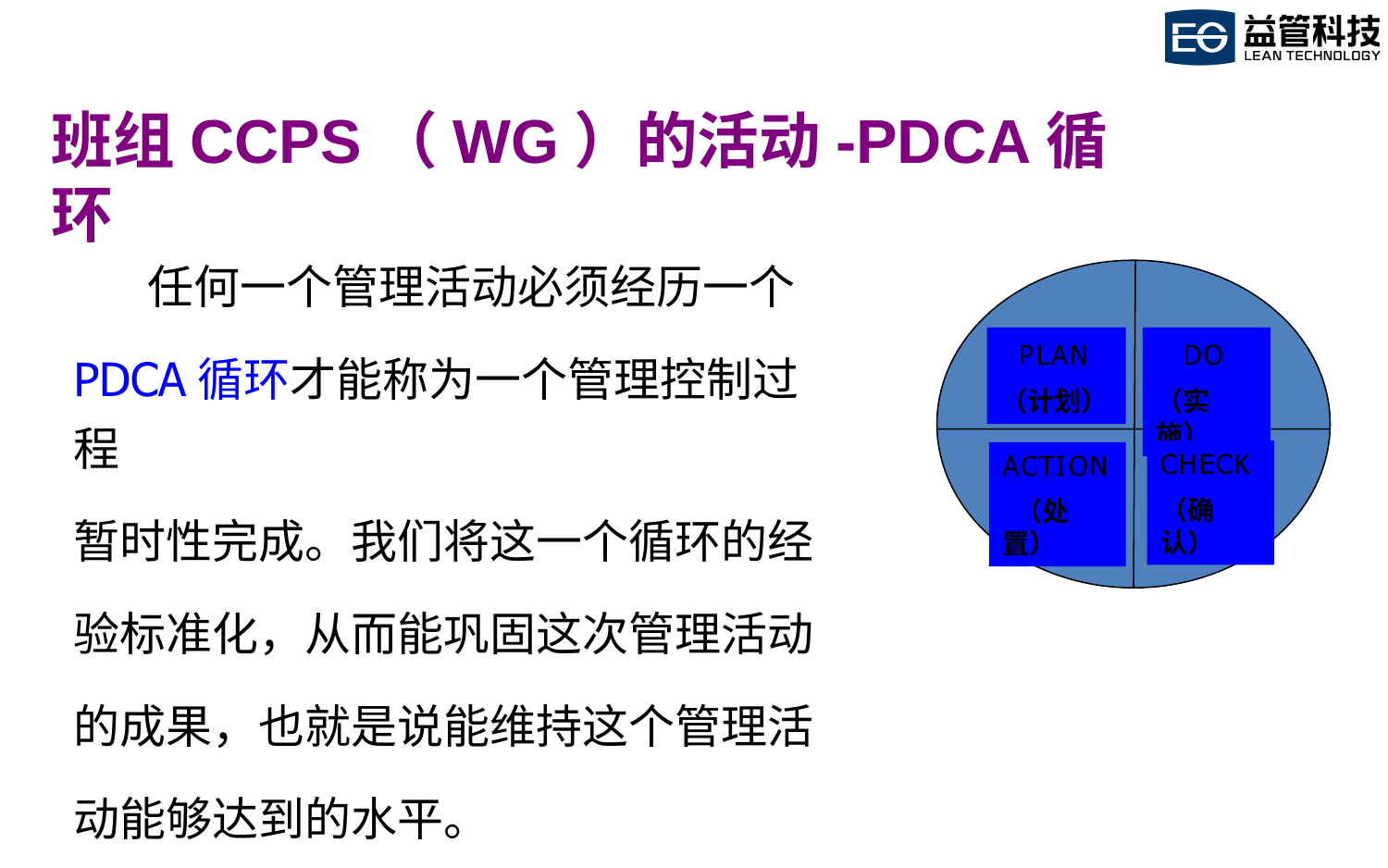

班组CCPS（WG）的活动-PDCA循环
      任何一个管理活动必须经历一个
PDCA循环才能称为一个管理控制过程
暂时性完成。我们将这一个循环的经
验标准化，从而能巩固这次管理活动
的成果，也就是说能维持这个管理活
动能够达到的水平。

  PLAN
（计划）
   DO
（实施）

CHECK
（确认）
ACTION
 （处置）
A
C